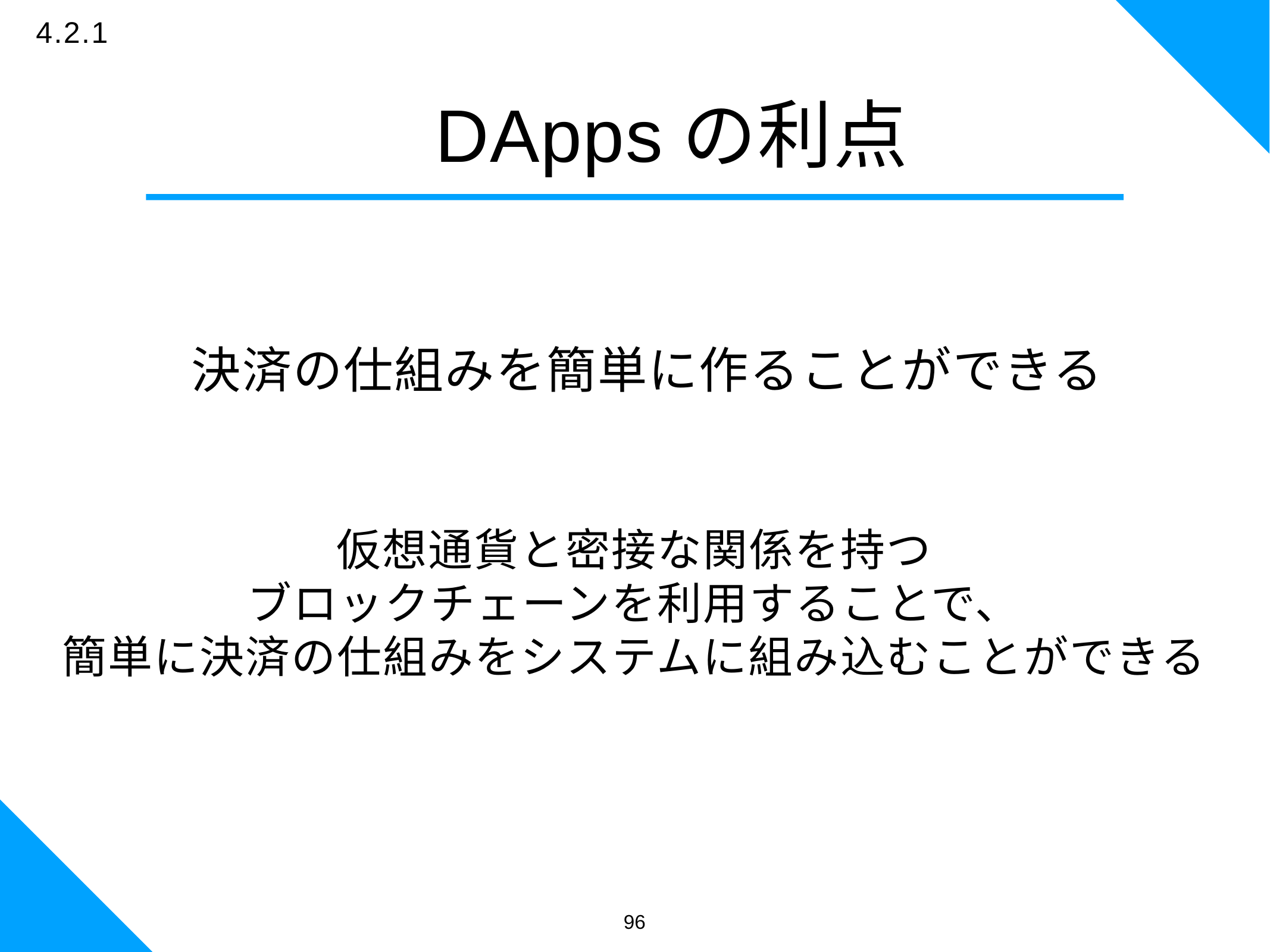

96
4.2.1
# DAppsの利点
決済の仕組みを簡単に作ることができる
仮想通貨と密接な関係を持つ
ブロックチェーンを利用することで、
簡単に決済の仕組みをシステムに組み込むことができる